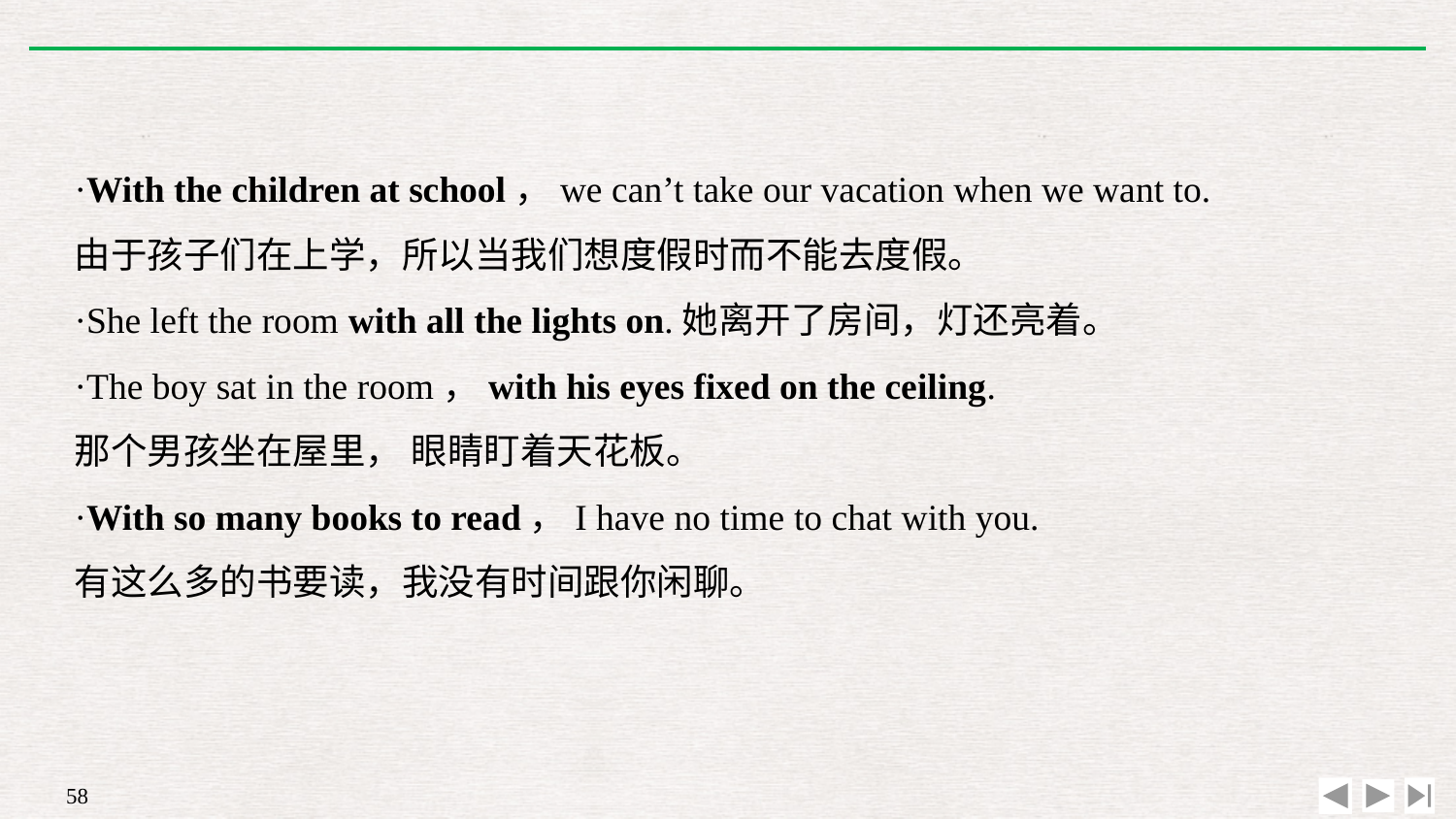

·With the children at school，we can’t take our vacation when we want to.
由于孩子们在上学，所以当我们想度假时而不能去度假。
·She left the room with all the lights on.她离开了房间，灯还亮着。
·The boy sat in the room，with his eyes fixed on the ceiling.
那个男孩坐在屋里， 眼睛盯着天花板。
·With so many books to read，I have no time to chat with you.
有这么多的书要读，我没有时间跟你闲聊。